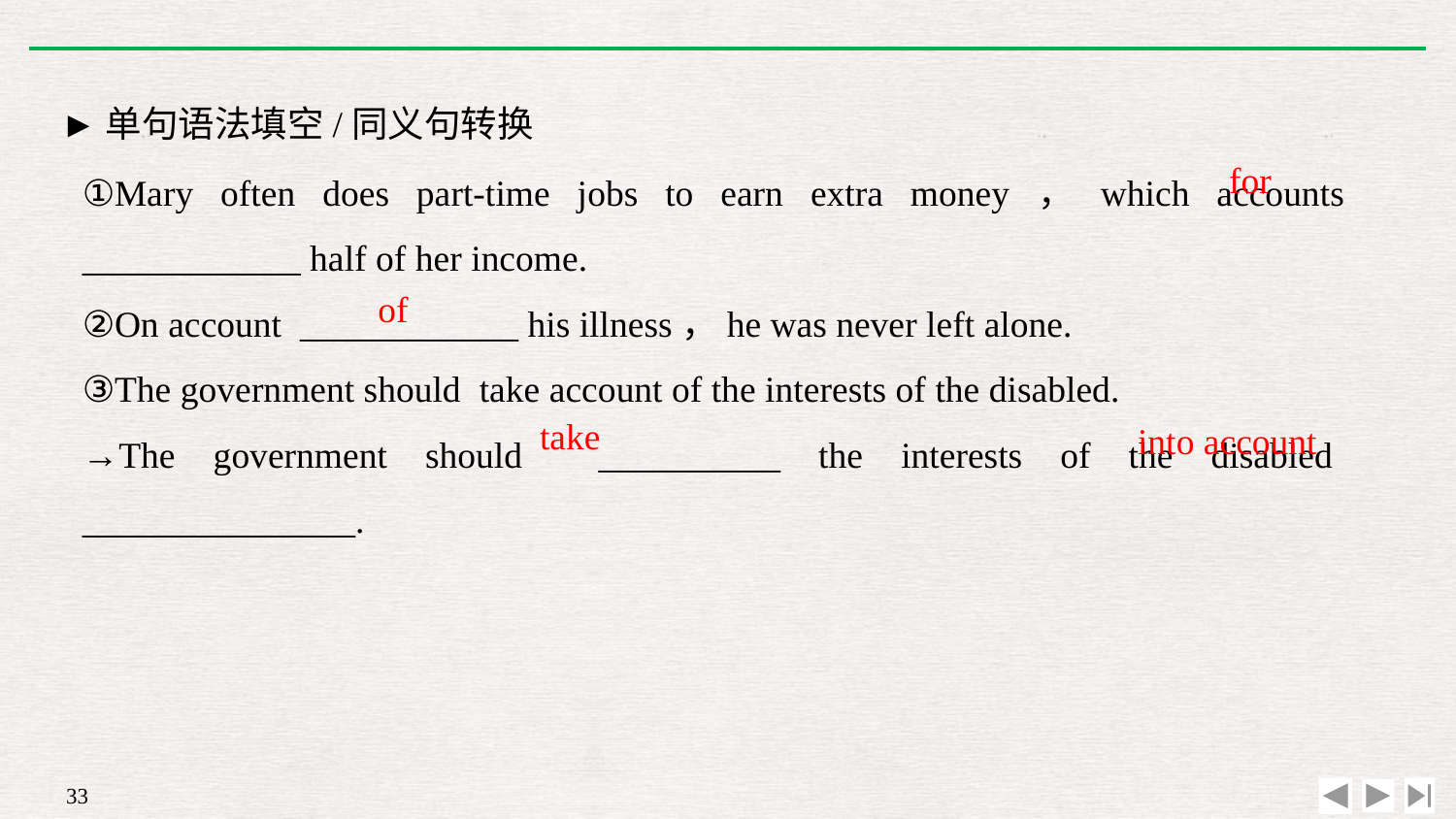

►单句语法填空/同义句转换
①Mary often does part-time jobs to earn extra money，which accounts  ____________ half of her income.
②On account  ____________ his illness，he was never left alone.
③The government should  take account of the interests of the disabled.
→The government should  __________ the interests of the disabled  _______________.
for
of
take
into account